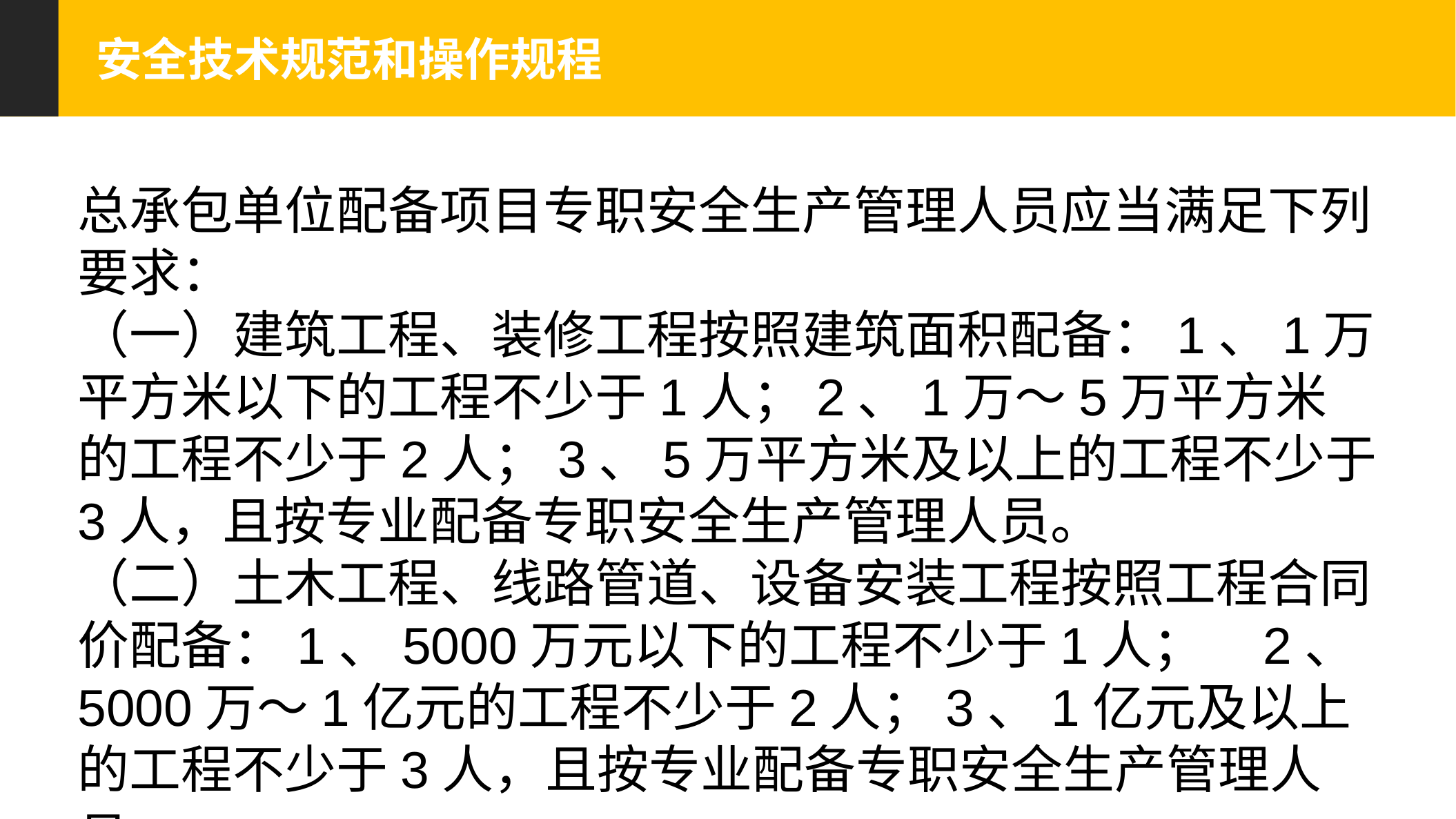

安全技术规范和操作规程
总承包单位配备项目专职安全生产管理人员应当满足下列要求：
（一）建筑工程、装修工程按照建筑面积配备：1、1万平方米以下的工程不少于1人；2、1万～5万平方米的工程不少于2人；3、5万平方米及以上的工程不少于3人，且按专业配备专职安全生产管理人员。
（二）土木工程、线路管道、设备安装工程按照工程合同价配备：1、5000万元以下的工程不少于1人；    2、5000万～1亿元的工程不少于2人；3、1亿元及以上的工程不少于3人，且按专业配备专职安全生产管理人员。